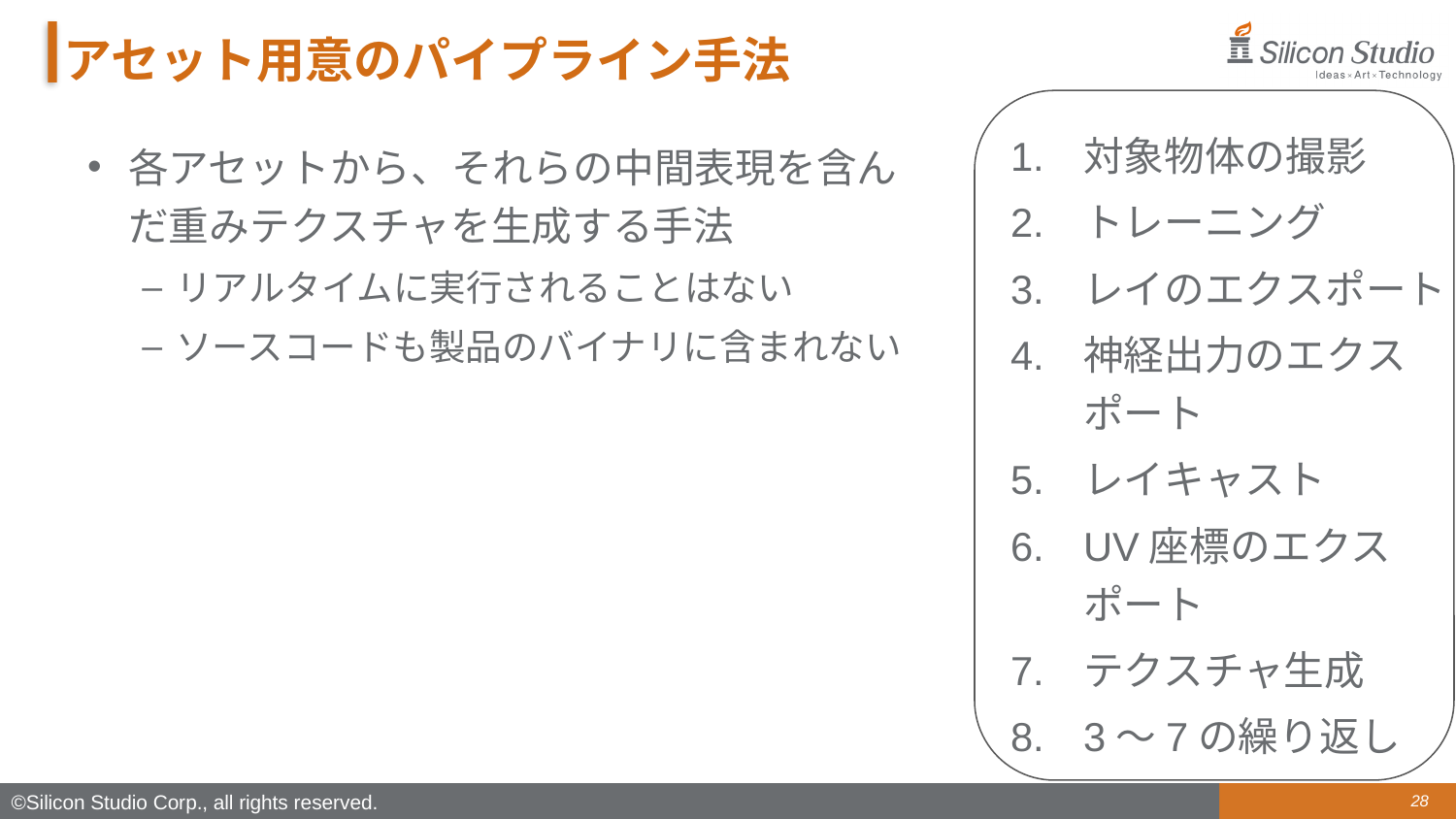

# アセット用意のパイプライン手法

対象物体の撮影
トレーニング
レイのエクスポート
神経出力のエクスポート
レイキャスト
UV座標のエクスポート
テクスチャ生成
3～7の繰り返し

各アセットから、それらの中間表現を含んだ重みテクスチャを生成する手法
リアルタイムに実行されることはない
ソースコードも製品のバイナリに含まれない